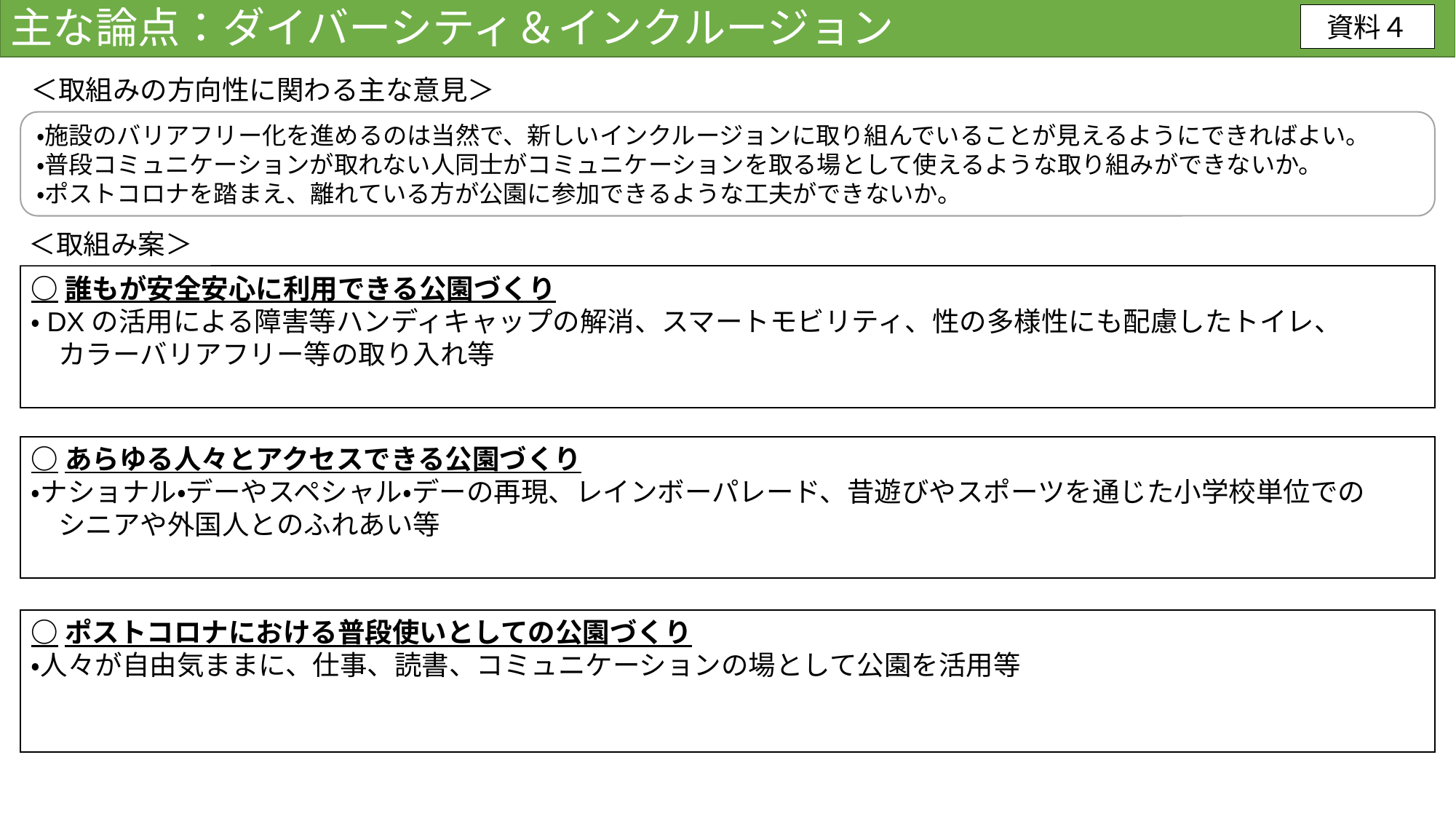

主な論点：ダイバーシティ＆インクルージョン
資料４
＜取組みの方向性に関わる主な意見＞
・施設のバリアフリー化を進めるのは当然で、新しいインクルージョンに取り組んでいることが見えるようにできればよい。
・普段コミュニケーションが取れない人同士がコミュニケーションを取る場として使えるような取り組みができないか。
・ポストコロナを踏まえ、離れている方が公園に参加できるような工夫ができないか。
＜取組み案＞
○誰もが安全安心に利用できる公園づくり
・DXの活用による障害等ハンディキャップの解消、スマートモビリティ、性の多様性にも配慮したトイレ、
　カラーバリアフリー等の取り入れ等

○あらゆる人々とアクセスできる公園づくり
・ナショナル・デーやスペシャル・デーの再現、レインボーパレード、昔遊びやスポーツを通じた小学校単位での
　シニアや外国人とのふれあい等

○ポストコロナにおける普段使いとしての公園づくり
・人々が自由気ままに、仕事、読書、コミュニケーションの場として公園を活用等